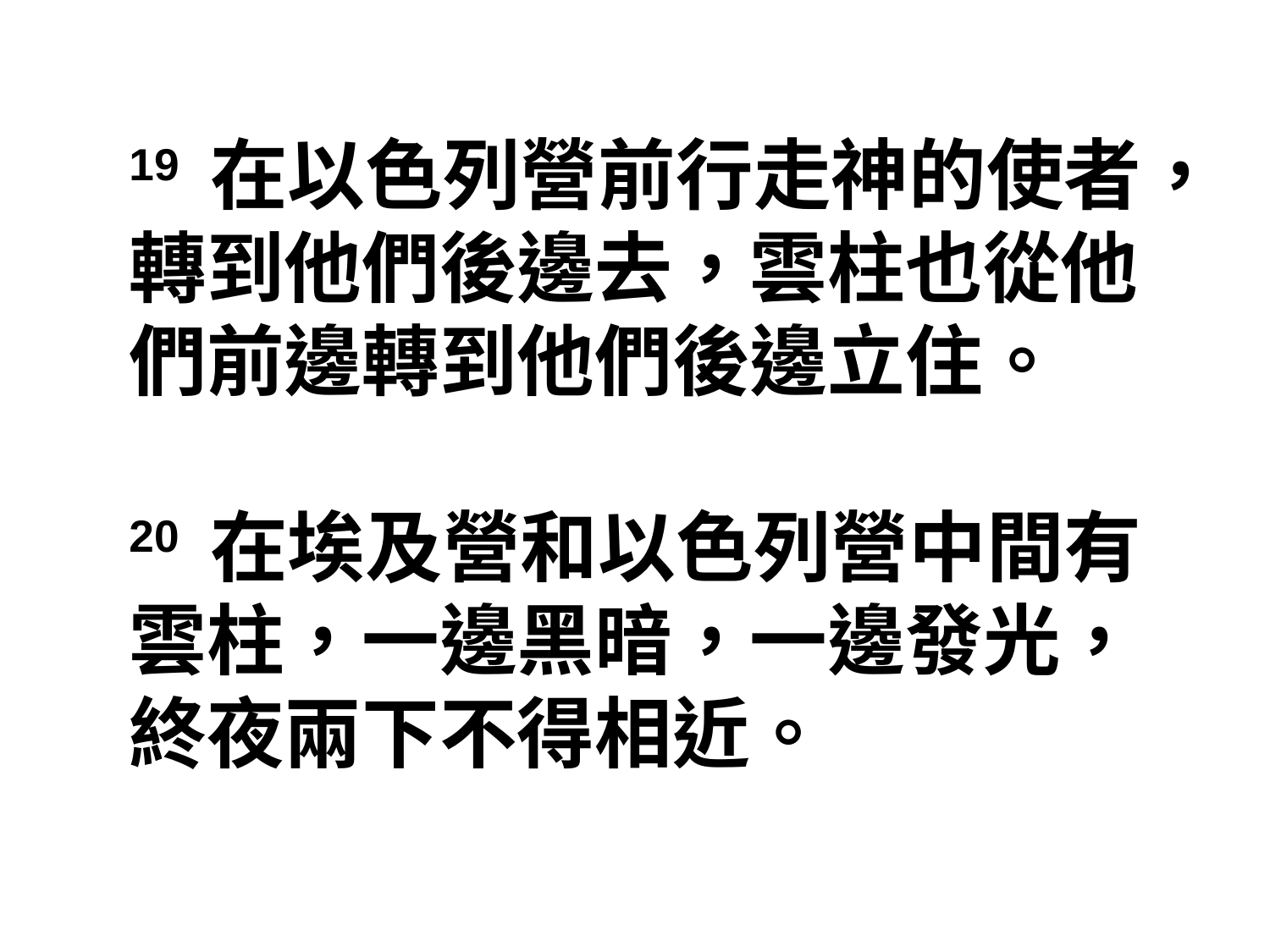

19 在以色列營前行走神的使者，轉到他們後邊去，雲柱也從他們前邊轉到他們後邊立住。

20 在埃及營和以色列營中間有雲柱，一邊黑暗，一邊發光，終夜兩下不得相近。